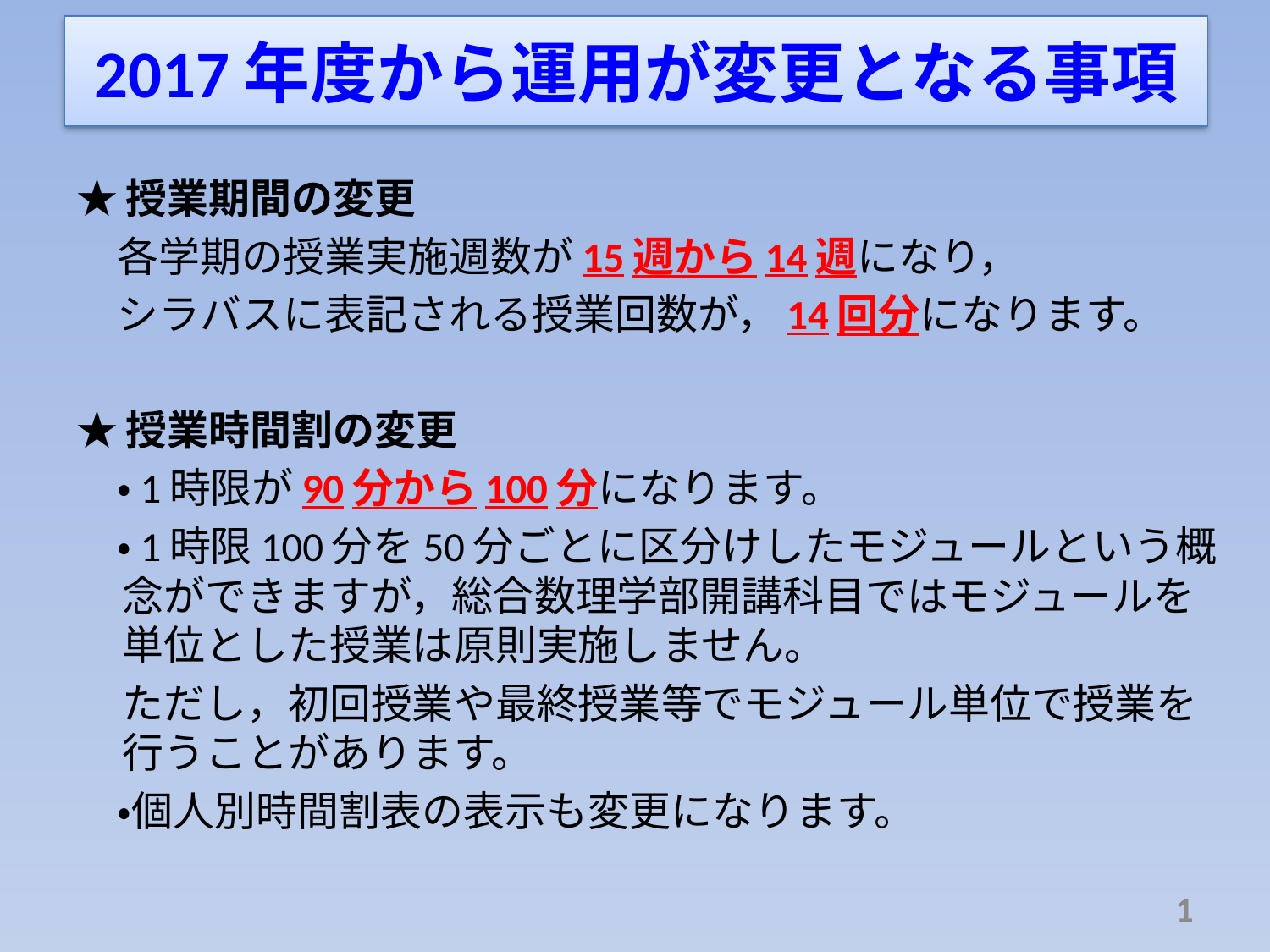

# 2017年度から運用が変更となる事項
★授業期間の変更
　各学期の授業実施週数が15週から14週になり，
　シラバスに表記される授業回数が，14回分になります。

★授業時間割の変更
　・1時限が90分から100分になります。
　・1時限100分を50分ごとに区分けしたモジュールという概念ができますが，総合数理学部開講科目ではモジュールを単位とした授業は原則実施しません。
ただし，初回授業や最終授業等でモジュール単位で授業を行うことがあります。
　・個人別時間割表の表示も変更になります。
1